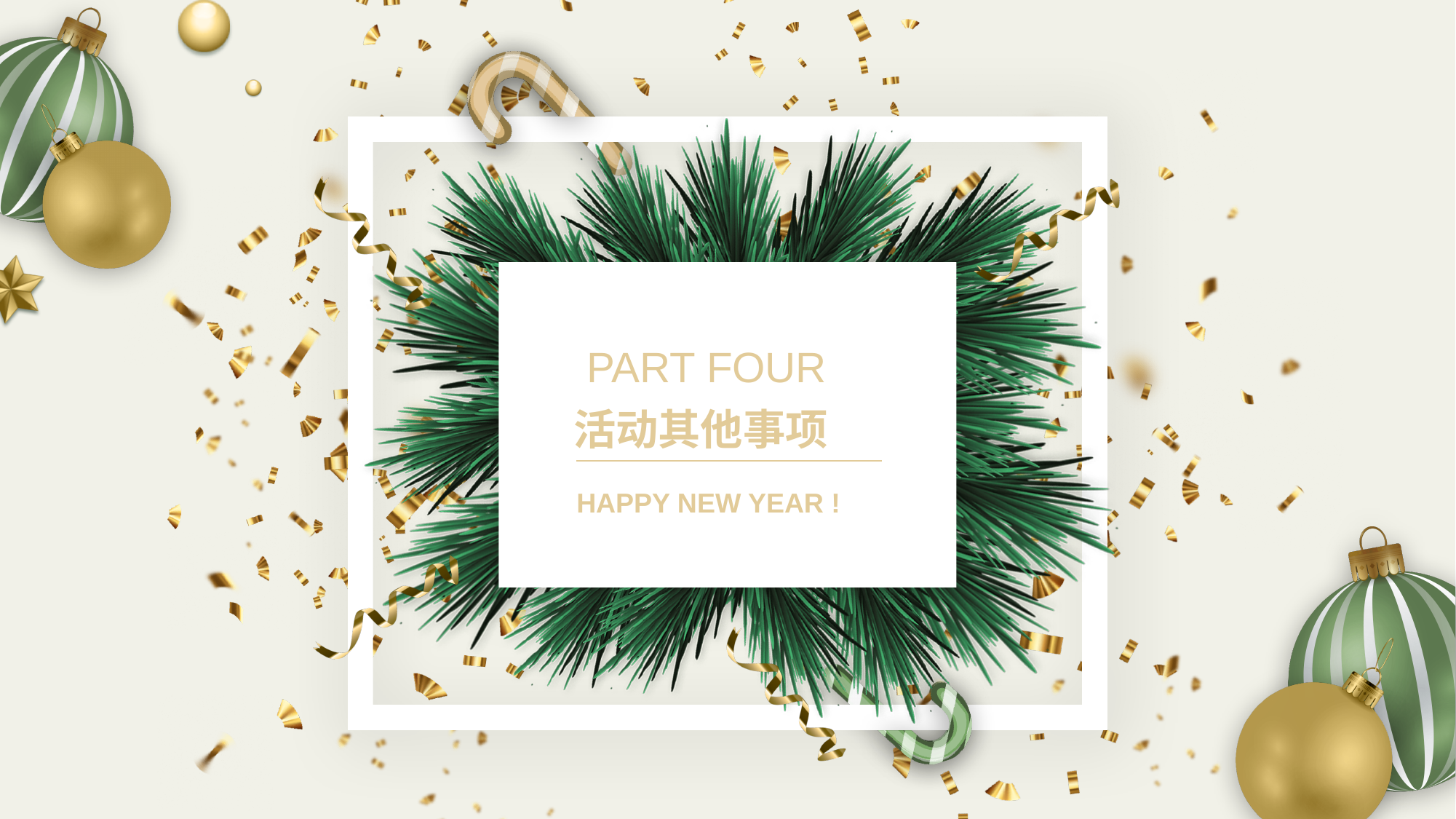

PART FOUR
活动其他事项
HAPPY NEW YEAR !